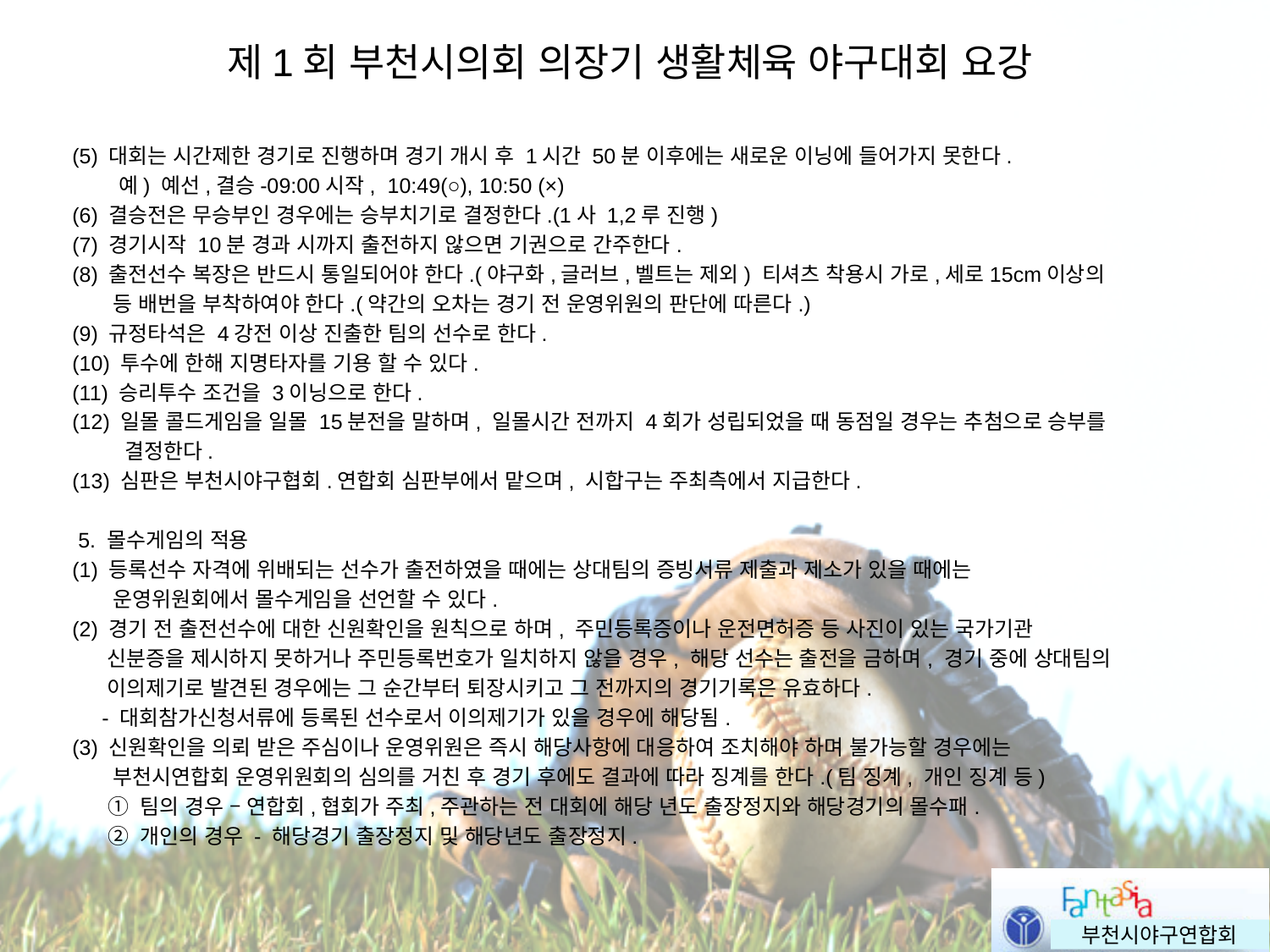

# 제1회 부천시의회 의장기 생활체육 야구대회 요강
(5) 대회는 시간제한 경기로 진행하며 경기 개시 후 1시간 50분 이후에는 새로운 이닝에 들어가지 못한다.
       예) 예선,결승-09:00시작,  10:49(○), 10:50 (×)
(6) 결승전은 무승부인 경우에는 승부치기로 결정한다.(1사 1,2루 진행)
(7) 경기시작 10분 경과 시까지 출전하지 않으면 기권으로 간주한다.
(8) 출전선수 복장은 반드시 통일되어야 한다.(야구화,글러브,벨트는 제외) 티셔츠 착용시 가로,세로15cm이상의
      등 배번을 부착하여야 한다.(약간의 오차는 경기 전 운영위원의 판단에 따른다.)
(9) 규정타석은 4강전 이상 진출한 팀의 선수로 한다.
(10) 투수에 한해 지명타자를 기용 할 수 있다.
(11) 승리투수 조건을 3이닝으로 한다.
(12) 일몰 콜드게임을 일몰 15분전을 말하며, 일몰시간 전까지 4회가 성립되었을 때 동점일 경우는 추첨으로 승부를
        결정한다.
(13) 심판은 부천시야구협회.연합회 심판부에서 맡으며, 시합구는 주최측에서 지급한다.

 5. 몰수게임의 적용
(1) 등록선수 자격에 위배되는 선수가 출전하였을 때에는 상대팀의 증빙서류 제출과 제소가 있을 때에는
      운영위원회에서 몰수게임을 선언할 수 있다.
(2) 경기 전 출전선수에 대한 신원확인을 원칙으로 하며, 주민등록증이나 운전면허증 등 사진이 있는 국가기관
     신분증을 제시하지 못하거나 주민등록번호가 일치하지 않을 경우, 해당 선수는 출전을 금하며, 경기 중에 상대팀의
     이의제기로 발견된 경우에는 그 순간부터 퇴장시키고 그 전까지의 경기기록은 유효하다.
     - 대회참가신청서류에 등록된 선수로서 이의제기가 있을 경우에 해당됨.
(3) 신원확인을 의뢰 받은 주심이나 운영위원은 즉시 해당사항에 대응하여 조치해야 하며 불가능할 경우에는
      부천시연합회 운영위원회의 심의를 거친 후 경기 후에도 결과에 따라 징계를 한다.(팀 징계, 개인 징계 등)
      ① 팀의 경우 – 연합회,협회가 주최,주관하는 전 대회에 해당 년도 출장정지와 해당경기의 몰수패.
      ② 개인의 경우 - 해당경기 출장정지 및 해당년도 출장정지.